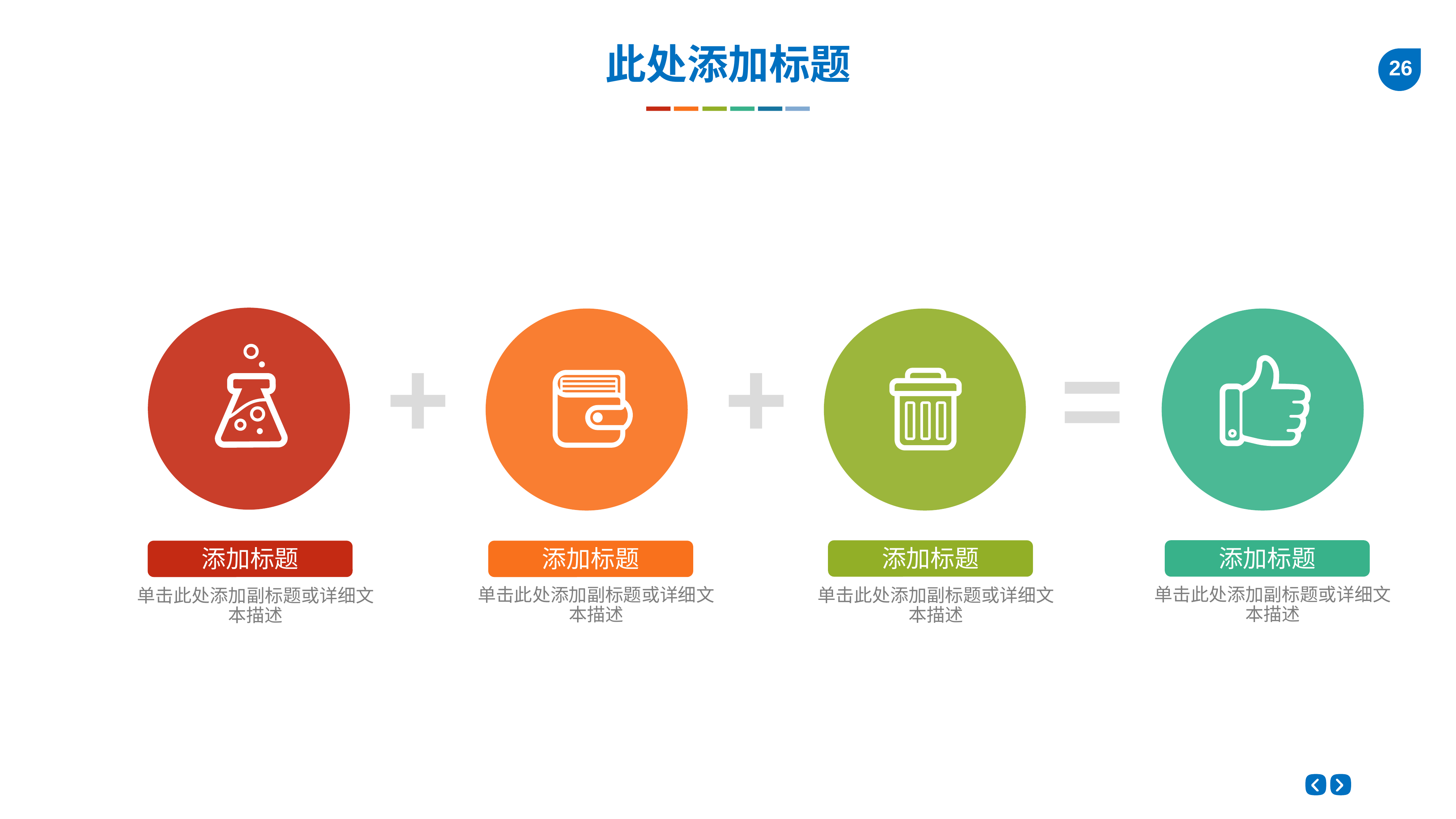

此处添加标题

+
+
=

添加标题

单击此处添加副标题或详细文本描述
添加标题

单击此处添加副标题或详细文本描述
添加标题

单击此处添加副标题或详细文本描述
添加标题

单击此处添加副标题或详细文本描述